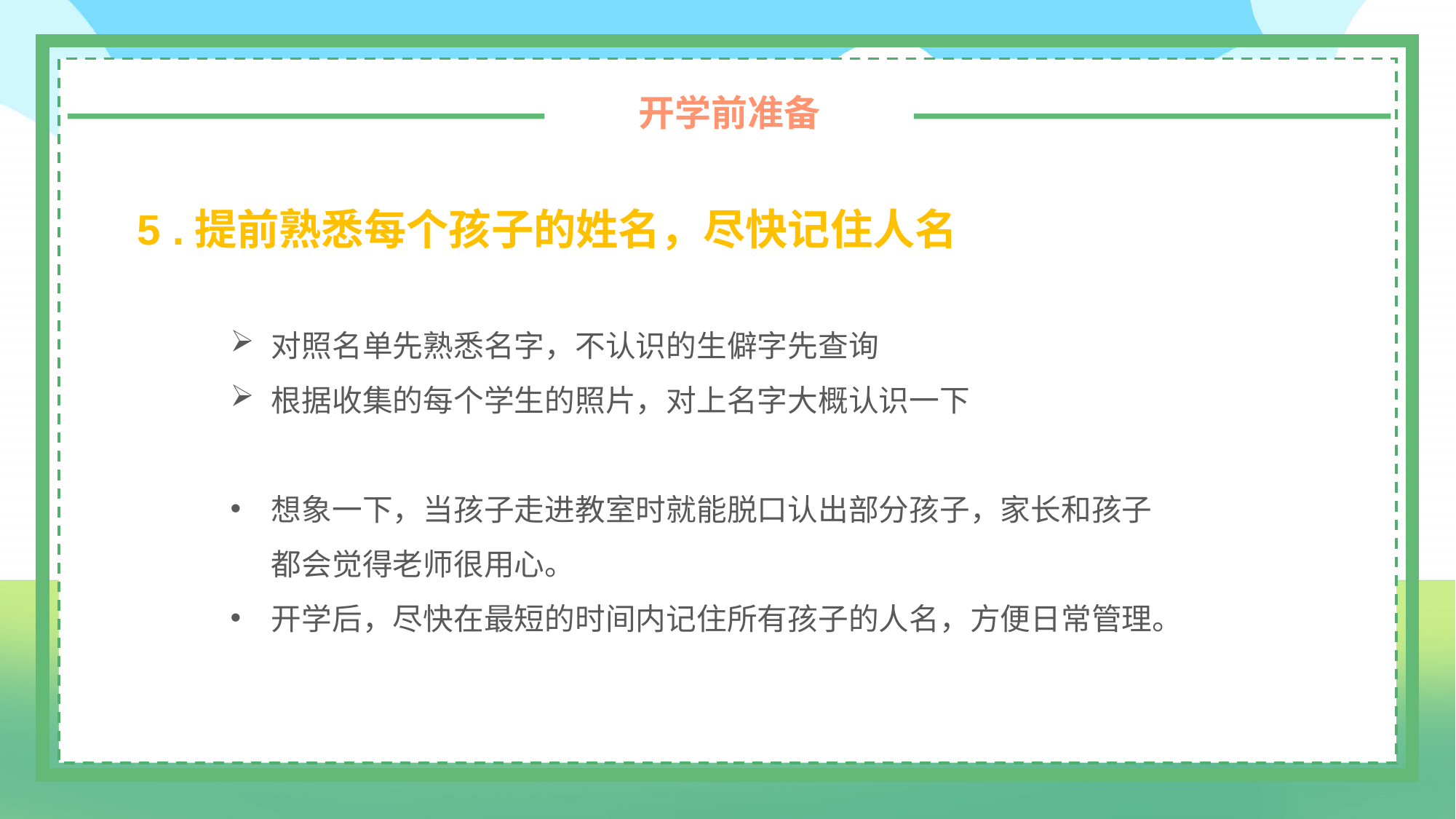

开学前准备

  5 .提前熟悉每个孩子的姓名，尽快记住人名
对照名单先熟悉名字，不认识的生僻字先查询
根据收集的每个学生的照片，对上名字大概认识一下

想象一下，当孩子走进教室时就能脱口认出部分孩子，家长和孩子都会觉得老师很用心。
开学后，尽快在最短的时间内记住所有孩子的人名，方便日常管理。